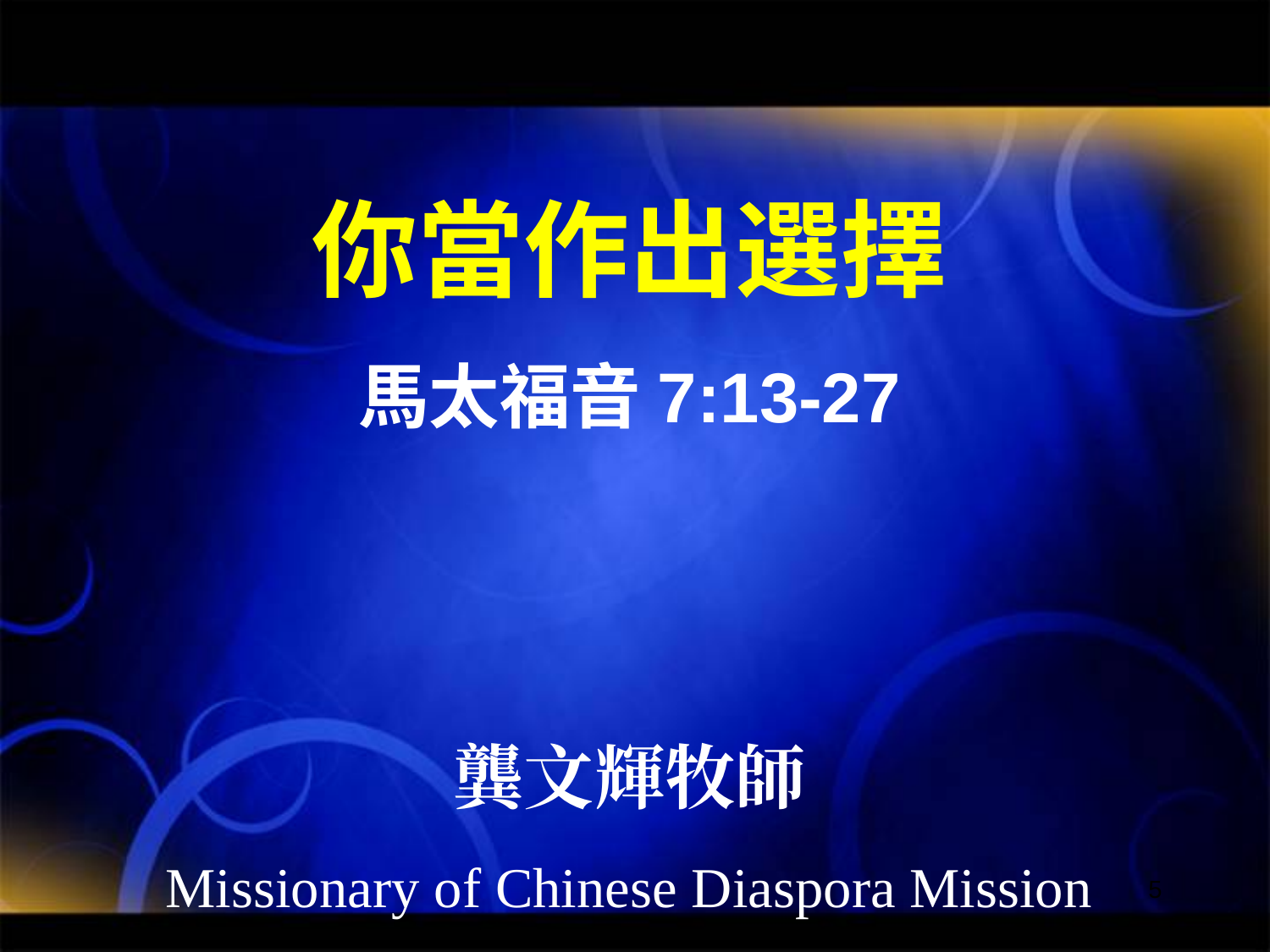

# 你當作出選擇 馬太福音7:13-27 龔文輝牧師 Missionary of Chinese Diaspora Mission
5